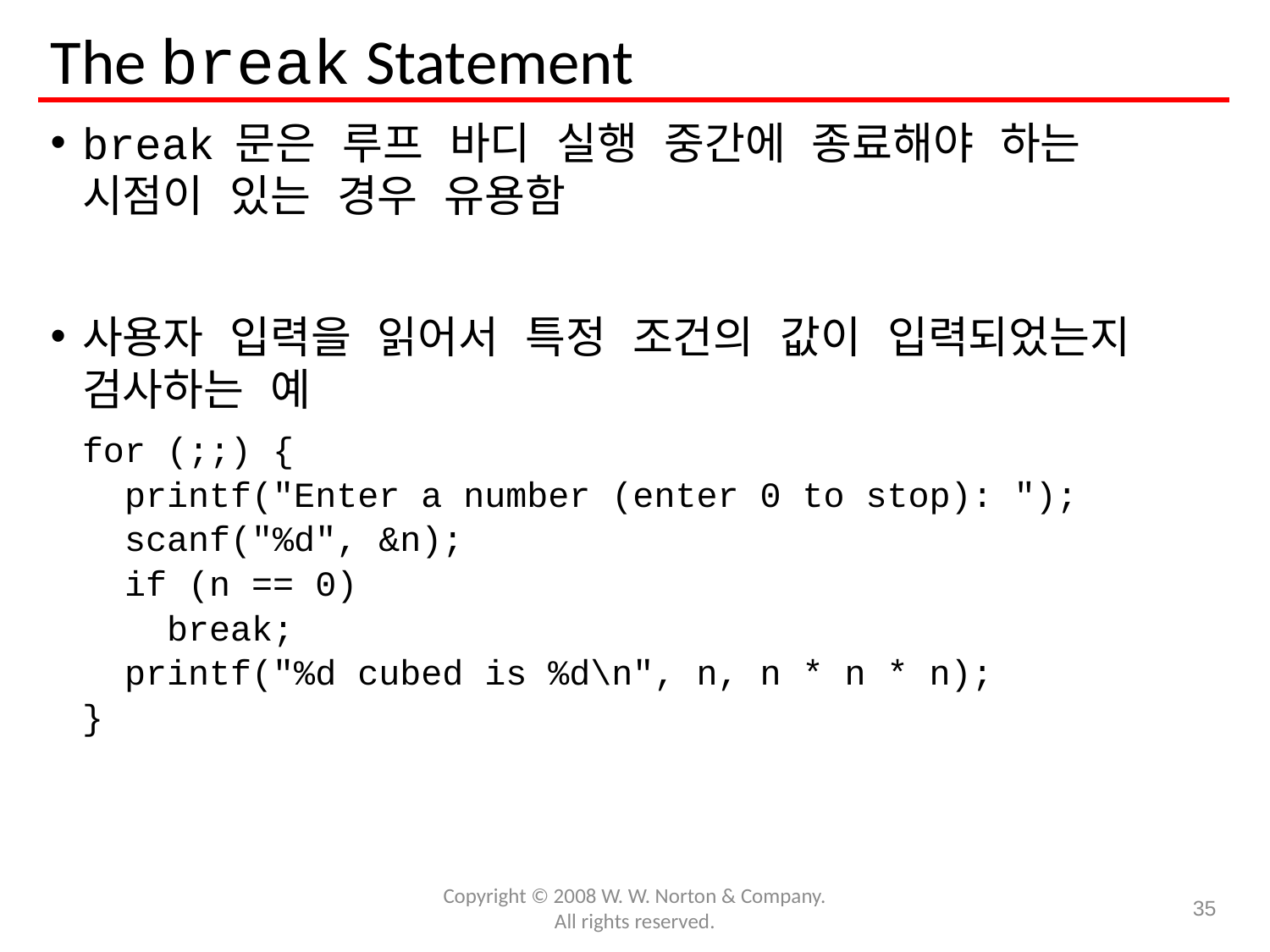

# The break Statement
break 문은 루프 바디 실행 중간에 종료해야 하는 시점이 있는 경우 유용함

사용자 입력을 읽어서 특정 조건의 값이 입력되었는지 검사하는 예
	for (;;) {
	  printf("Enter a number (enter 0 to stop): ");
	  scanf("%d", &n);
	  if (n == 0)
	    break;
	  printf("%d cubed is %d\n", n, n * n * n);
	}
Copyright © 2008 W. W. Norton & Company.
All rights reserved.
35